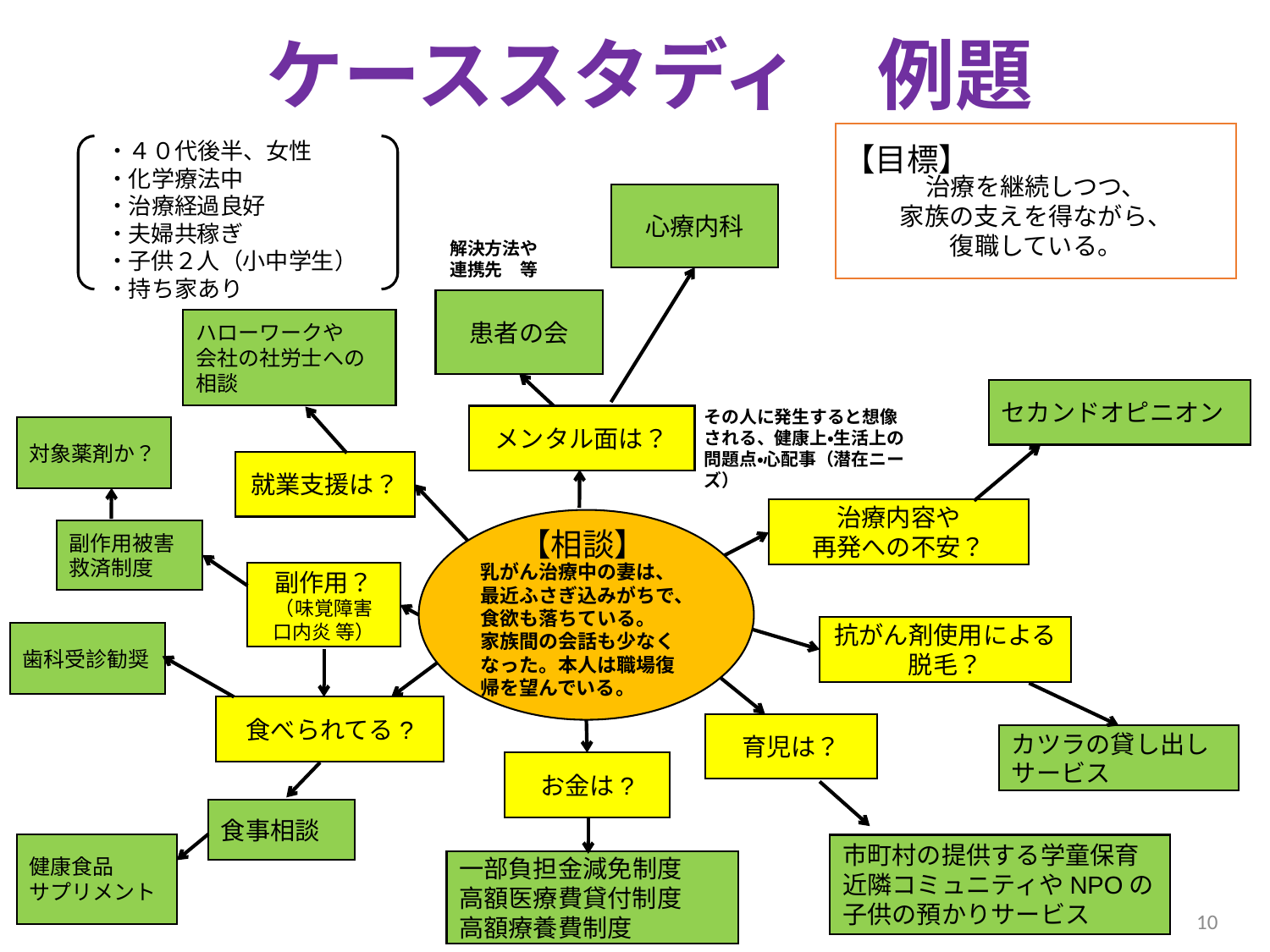

# ケーススタディ　例題

治療を継続しつつ、
家族の支えを得ながら、
復職している。
・４０代後半、女性
・化学療法中
・治療経過良好
・夫婦共稼ぎ
・子供２人（小中学生）
・持ち家あり
【目標】

心療内科
解決方法や
連携先　等
患者の会

ハローワークや
会社の社労士への相談

セカンドオピニオン
その人に発生すると想像される、健康上・生活上の問題点・心配事（潜在ニーズ）
メンタル面は？
対象薬剤か？
就業支援は？

治療内容や
再発への不安？

乳がん治療中の妻は、最近ふさぎ込みがちで、食欲も落ちている。
家族間の会話も少なくなった。本人は職場復帰を望んでいる。

【相談】
副作用被害救済制度
副作用？
（味覚障害
口内炎 等）
抗がん剤使用による脱毛？
歯科受診勧奨
食べられてる?
育児は？
カツラの貸し出しサービス
お金は?

食事相談

健康食品
サプリメント

市町村の提供する学童保育
近隣コミュニティやNPOの子供の預かりサービス
一部負担金減免制度
高額医療費貸付制度
高額療養費制度
10